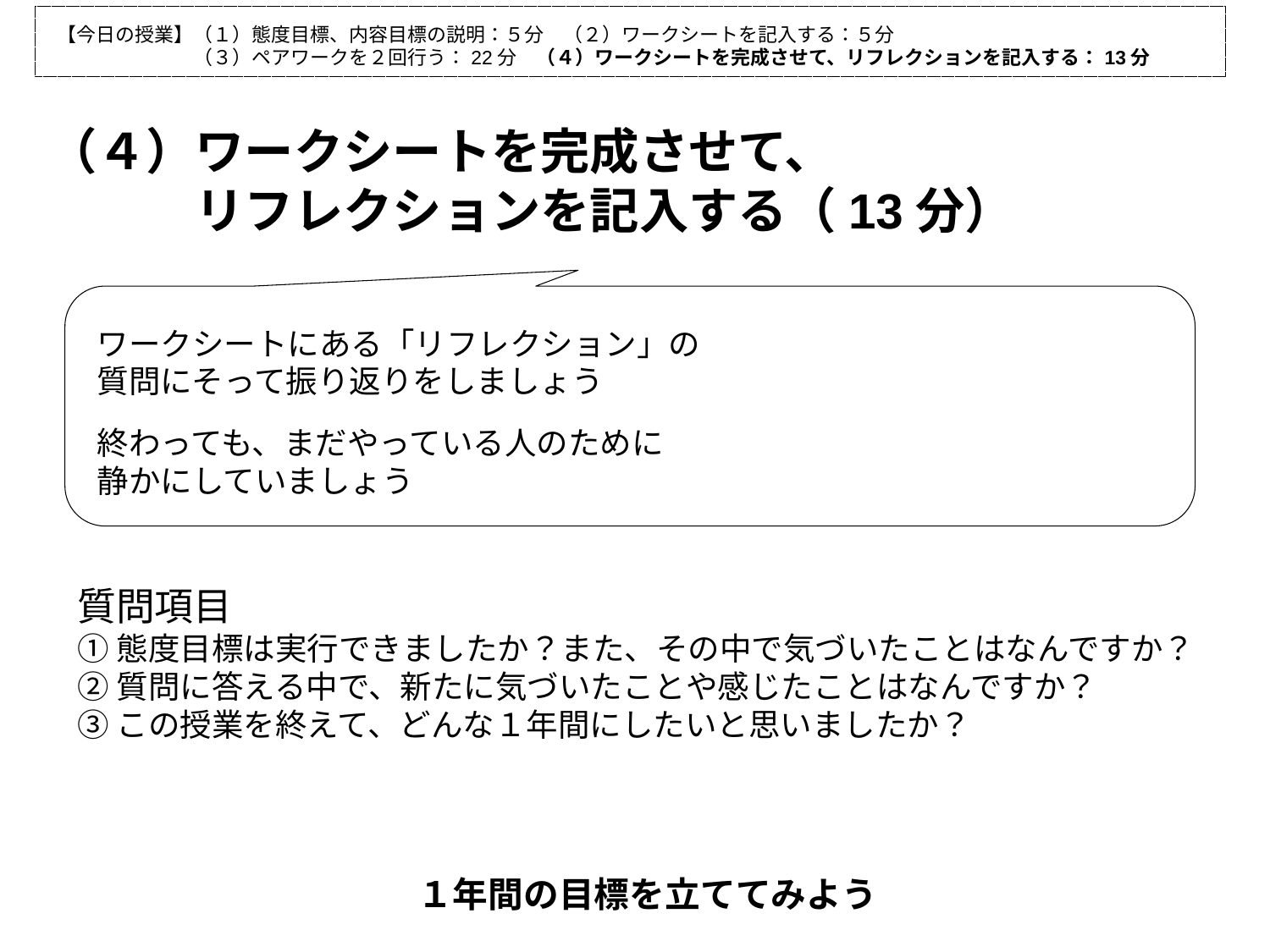

【今日の授業】（１）態度目標、内容目標の説明：５分　（２）ワークシートを記入する：５分
　　　　　　　（３）ペアワークを２回行う：22分　（４）ワークシートを完成させて、リフレクションを記入する：13分

（４）ワークシートを完成させて、
　　　リフレクションを記入する（13分）

ワークシートにある「リフレクション」の
質問にそって振り返りをしましょう

終わっても、まだやっている人のために
静かにしていましょう
質問項目
①態度目標は実行できましたか？また、その中で気づいたことはなんですか？
②質問に答える中で、新たに気づいたことや感じたことはなんですか？
③この授業を終えて、どんな１年間にしたいと思いましたか？
１年間の目標を立ててみよう